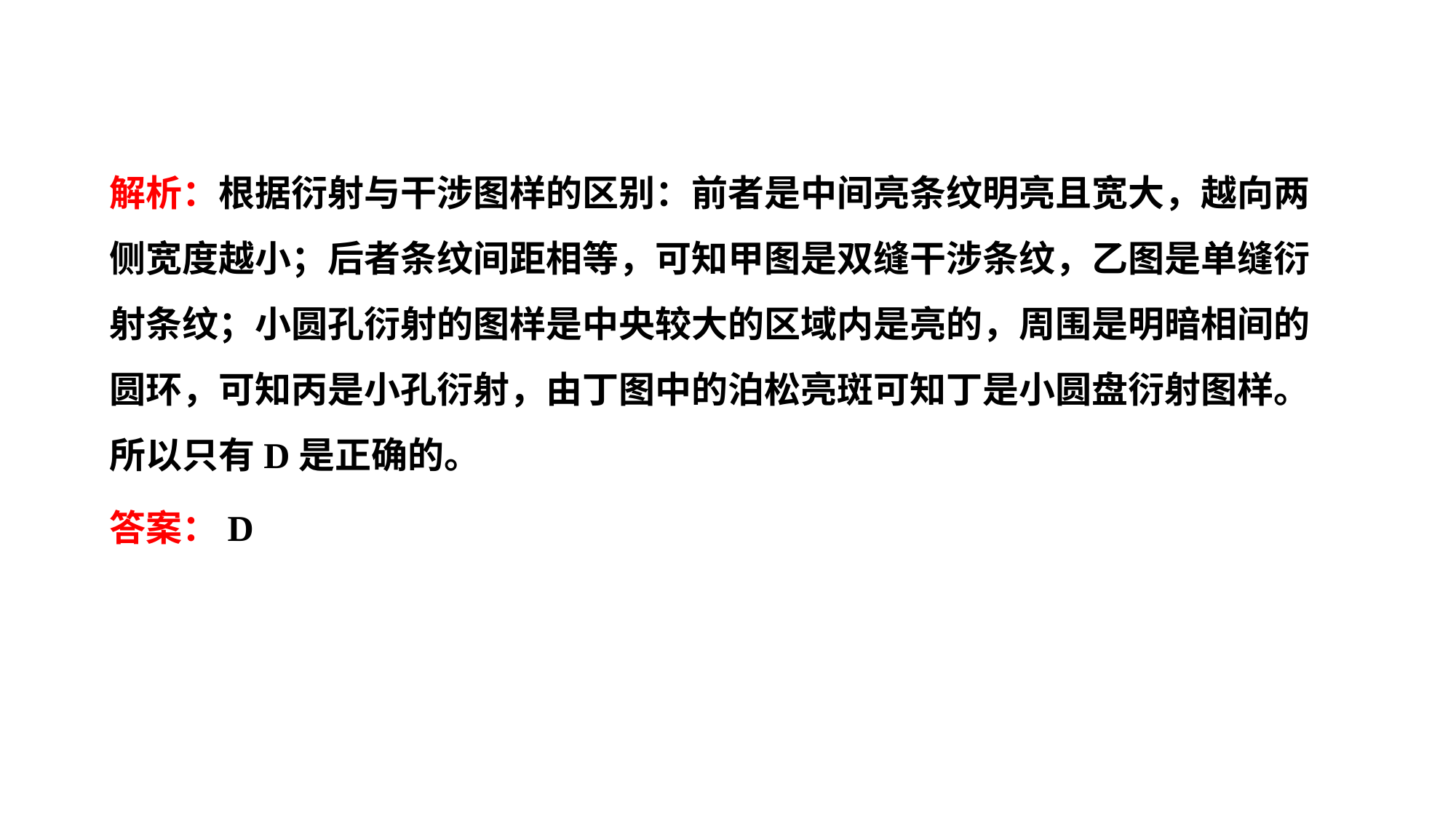

解析：根据衍射与干涉图样的区别：前者是中间亮条纹明亮且宽大，越向两侧宽度越小；后者条纹间距相等，可知甲图是双缝干涉条纹，乙图是单缝衍射条纹；小圆孔衍射的图样是中央较大的区域内是亮的，周围是明暗相间的圆环，可知丙是小孔衍射，由丁图中的泊松亮斑可知丁是小圆盘衍射图样。所以只有D是正确的。
答案：D